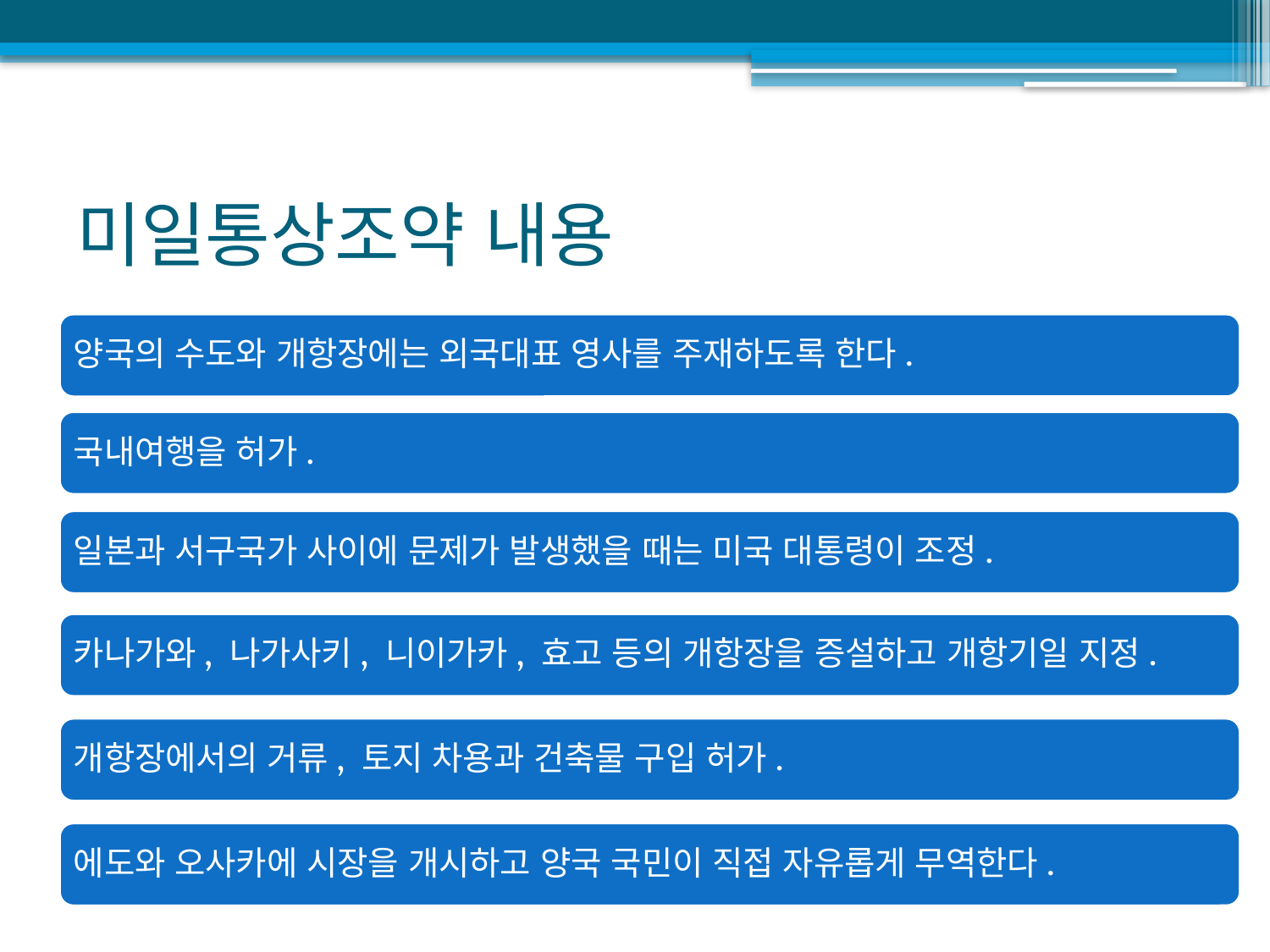

# 미일통상조약 내용
양국의 수도와 개항장에는 외국대표 영사를 주재하도록 한다.
국내여행을 허가.
일본과 서구국가 사이에 문제가 발생했을 때는 미국 대통령이 조정.
카나가와, 나가사키, 니이가카, 효고 등의 개항장을 증설하고 개항기일 지정.
개항장에서의 거류, 토지 차용과 건축물 구입 허가.
에도와 오사카에 시장을 개시하고 양국 국민이 직접 자유롭게 무역한다.